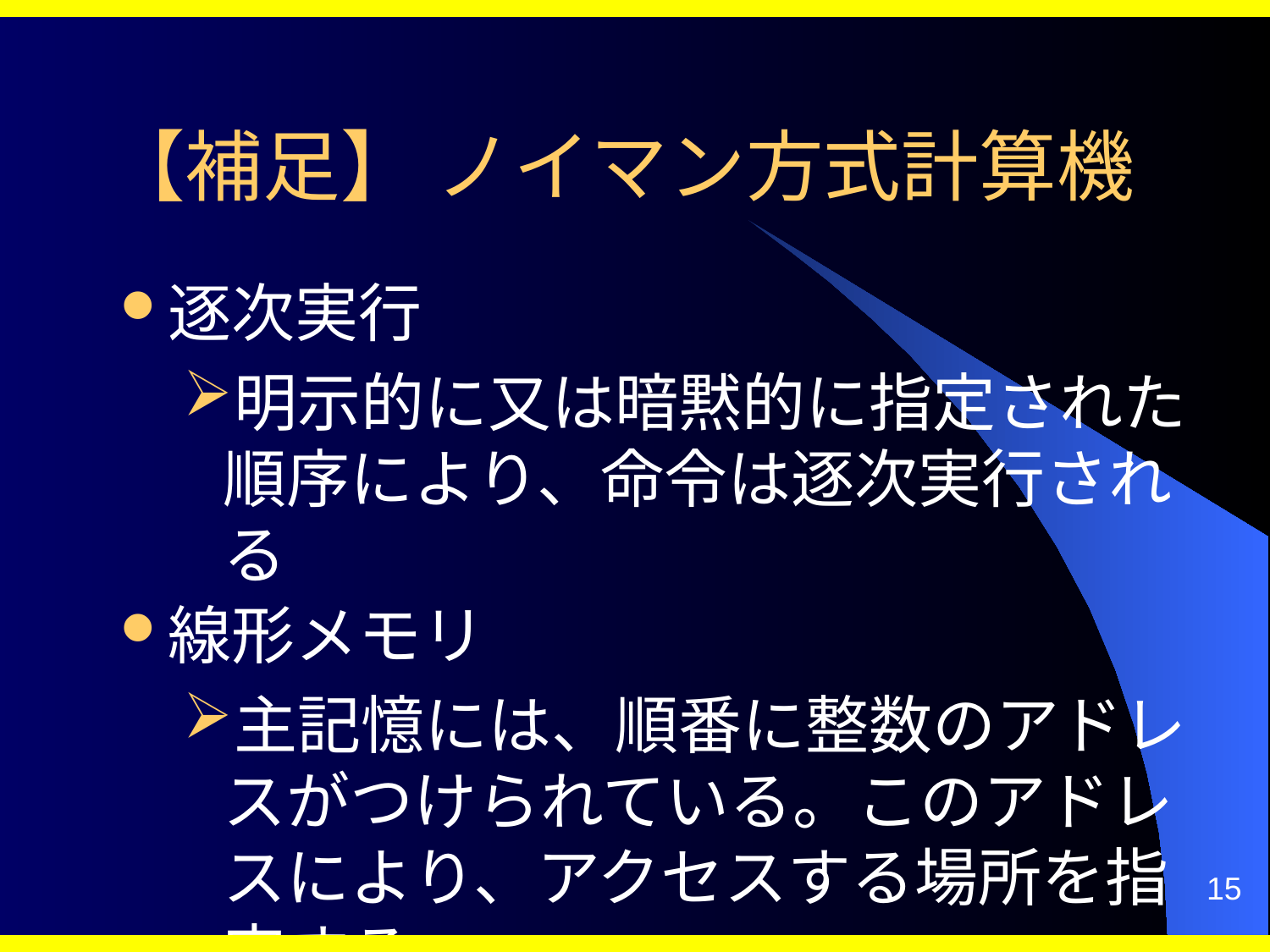

# 【補足】 ノイマン方式計算機
逐次実行
明示的に又は暗黙的に指定された順序により、命令は逐次実行される
線形メモリ
主記憶には、順番に整数のアドレスがつけられている。このアドレスにより、アクセスする場所を指定する
15